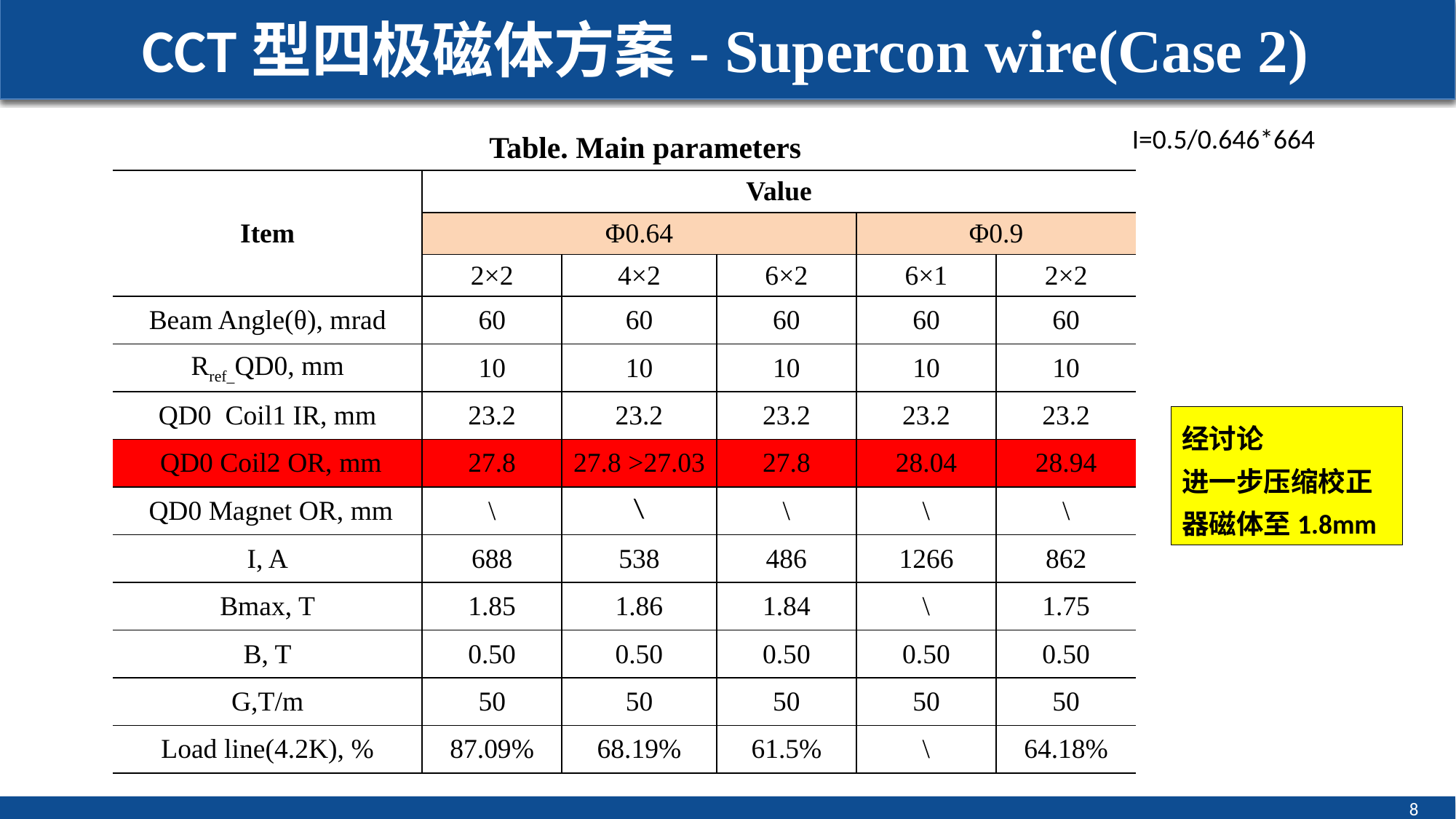

# CCT型四极磁体方案- Supercon wire(Case 2)
Table. Main parameters
I=0.5/0.646*664
| Item | Value |  |  |  |  |
| --- | --- | --- | --- | --- | --- |
|  | Φ0.64 |  |  | Φ0.9 |  |
|  | 2×2 | 4×2 | 6×2 | 6×1 | 2×2 |
| Beam Angle(θ), mrad | 60 | 60 | 60 | 60 | 60 |
| Rref\_QD0, mm | 10 | 10 | 10 | 10 | 10 |
| QD0 Coil1 IR, mm | 23.2 | 23.2 | 23.2 | 23.2 | 23.2 |
| QD0 Coil2 OR, mm | 27.8 | 27.8 >27.03 | 27.8 | 28.04 | 28.94 |
| QD0 Magnet OR, mm | \ | \ | \ | \ | \ |
| I, A | 688 | 538 | 486 | 1266 | 862 |
| Bmax, T | 1.85 | 1.86 | 1.84 | \ | 1.75 |
| B, T | 0.50 | 0.50 | 0.50 | 0.50 | 0.50 |
| G,T/m | 50 | 50 | 50 | 50 | 50 |
| Load line(4.2K), % | 87.09% | 68.19% | 61.5% | \ | 64.18% |
经讨论
进一步压缩校正器磁体至1.8mm